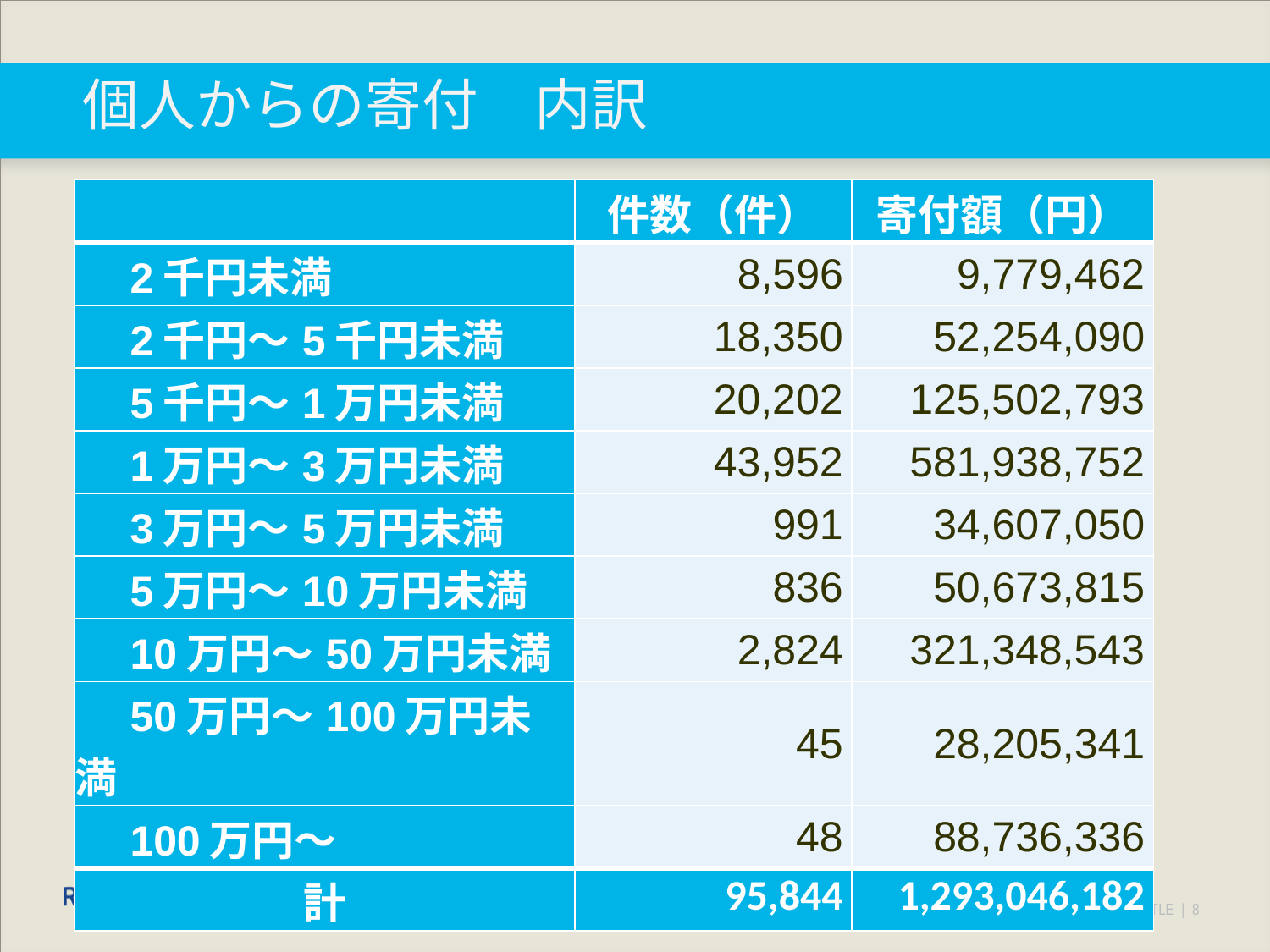

# 個人からの寄付　内訳
|  | 件数（件） | 寄付額（円） |
| --- | --- | --- |
| 2千円未満 | 8,596 | 9,779,462 |
| 2千円～5千円未満 | 18,350 | 52,254,090 |
| 5千円～1万円未満 | 20,202 | 125,502,793 |
| 1万円～3万円未満 | 43,952 | 581,938,752 |
| 3万円～5万円未満 | 991 | 34,607,050 |
| 5万円～10万円未満 | 836 | 50,673,815 |
| 10万円～50万円未満 | 2,824 | 321,348,543 |
| 50万円～100万円未満 | 45 | 28,205,341 |
| 100万円～ | 48 | 88,736,336 |
| 計 | 95,844 | 1,293,046,182 |